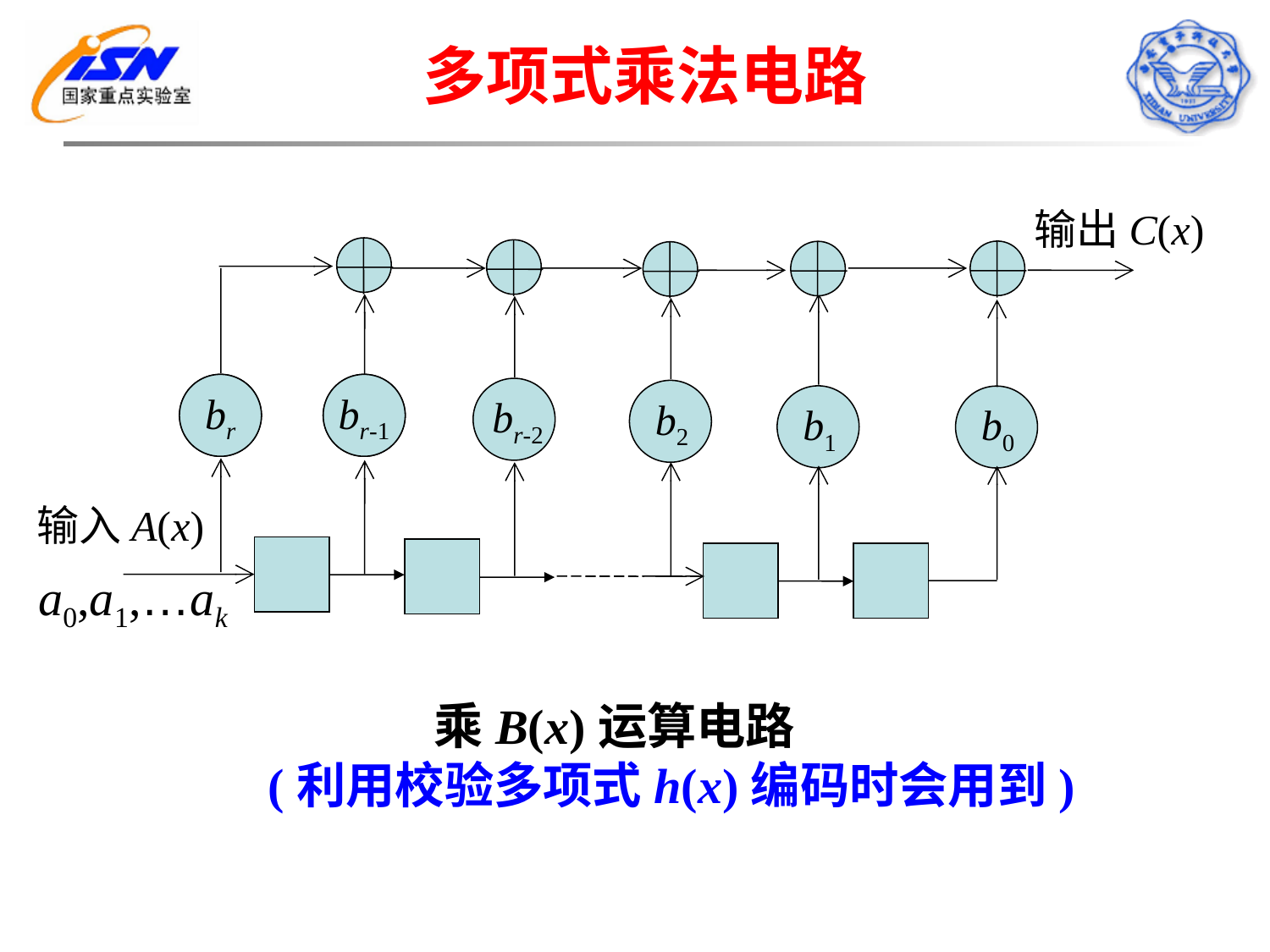

多项式乘法电路
输出C(x)

b1

br

b1

b2
br-1
br-2

b1

b0

输入A(x)
a0,a1,…ak
              乘B(x)运算电路
(利用校验多项式h(x)编码时会用到)